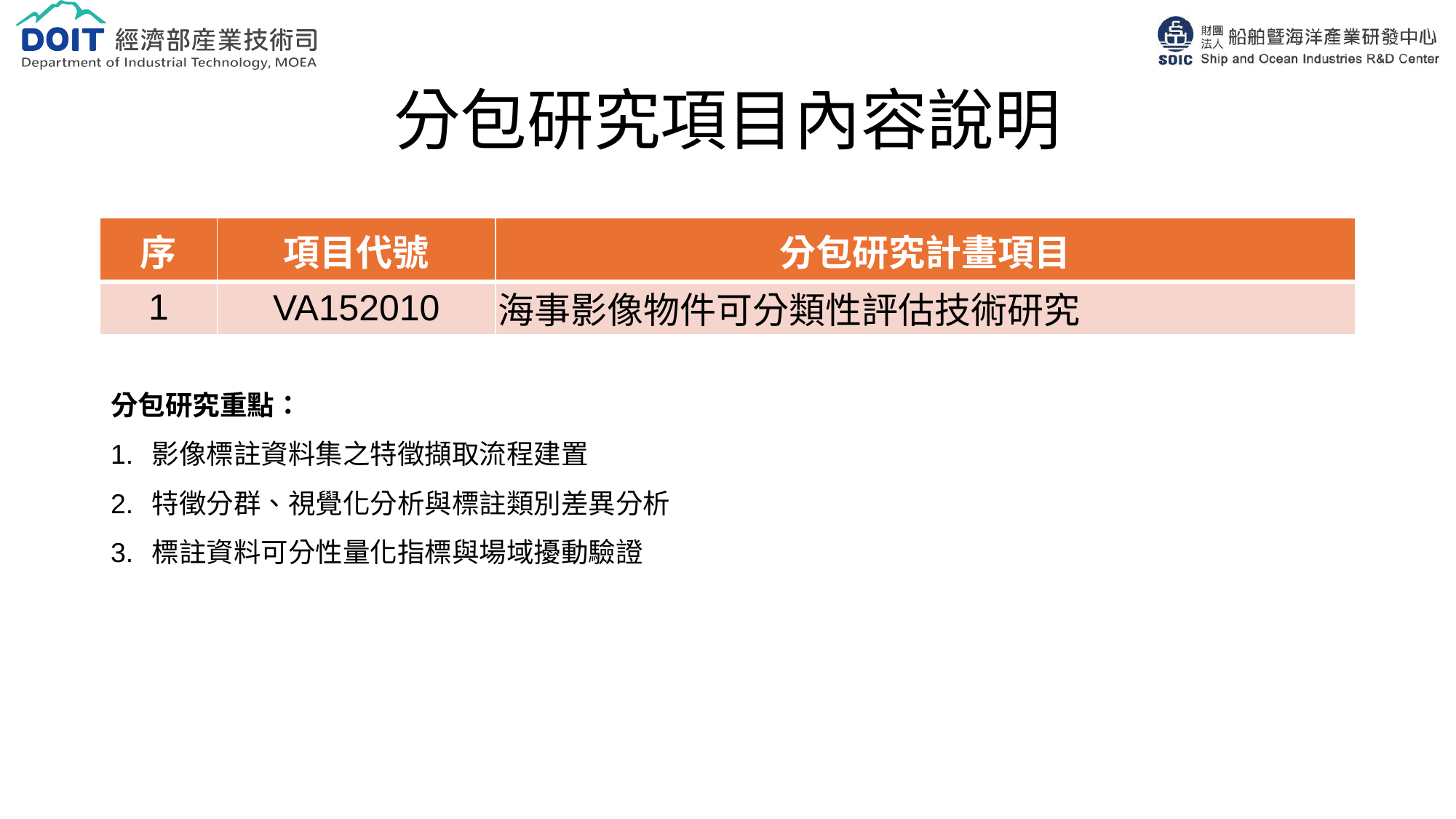

# 分包研究項目內容說明
| 序 | 項目代號 | 分包研究計畫項目 |
| --- | --- | --- |
| 1 | VA152010 | 海事影像物件可分類性評估技術研究 |
分包研究重點：
影像標註資料集之特徵擷取流程建置
特徵分群、視覺化分析與標註類別差異分析
標註資料可分性量化指標與場域擾動驗證